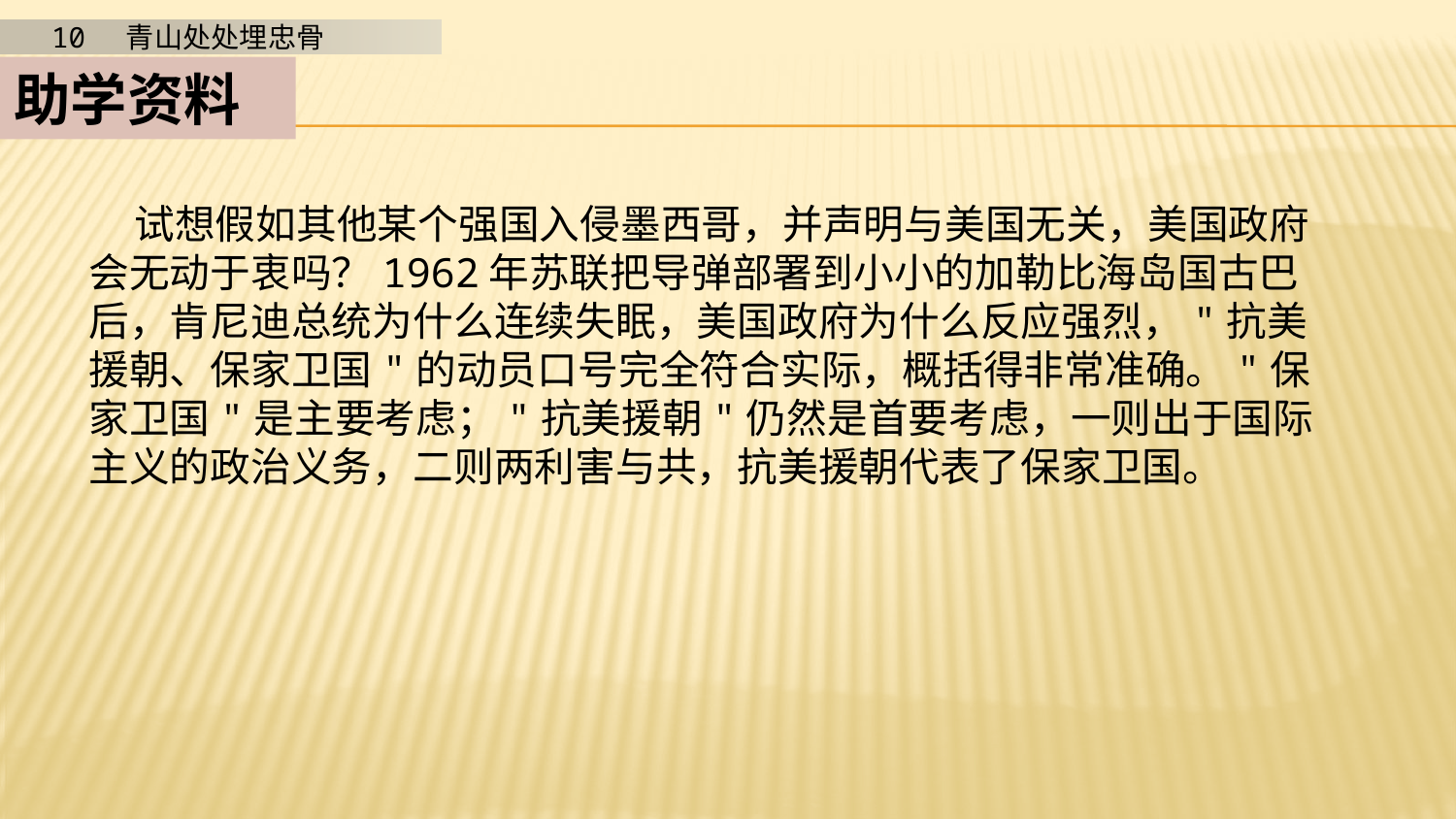

助学资料
    试想假如其他某个强国入侵墨西哥，并声明与美国无关，美国政府会无动于衷吗？1962年苏联把导弹部署到小小的加勒比海岛国古巴后，肯尼迪总统为什么连续失眠，美国政府为什么反应强烈，"抗美援朝、保家卫国"的动员口号完全符合实际，概括得非常准确。"保家卫国"是主要考虑；"抗美援朝"仍然是首要考虑，一则出于国际主义的政治义务，二则两利害与共，抗美援朝代表了保家卫国。